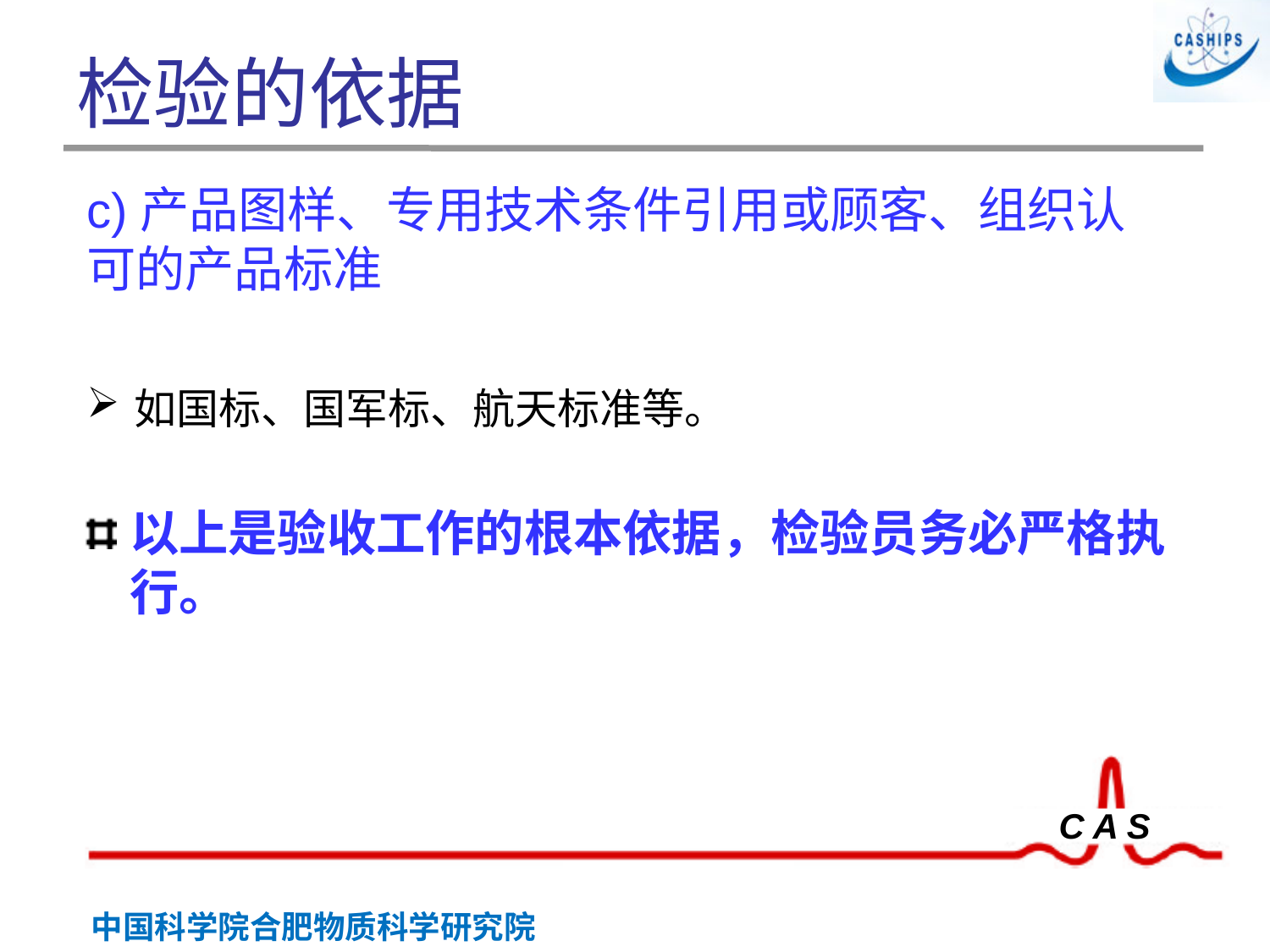

# 检验的依据
c)产品图样、专用技术条件引用或顾客、组织认可的产品标准

如国标、国军标、航天标准等。

以上是验收工作的根本依据，检验员务必严格执行。